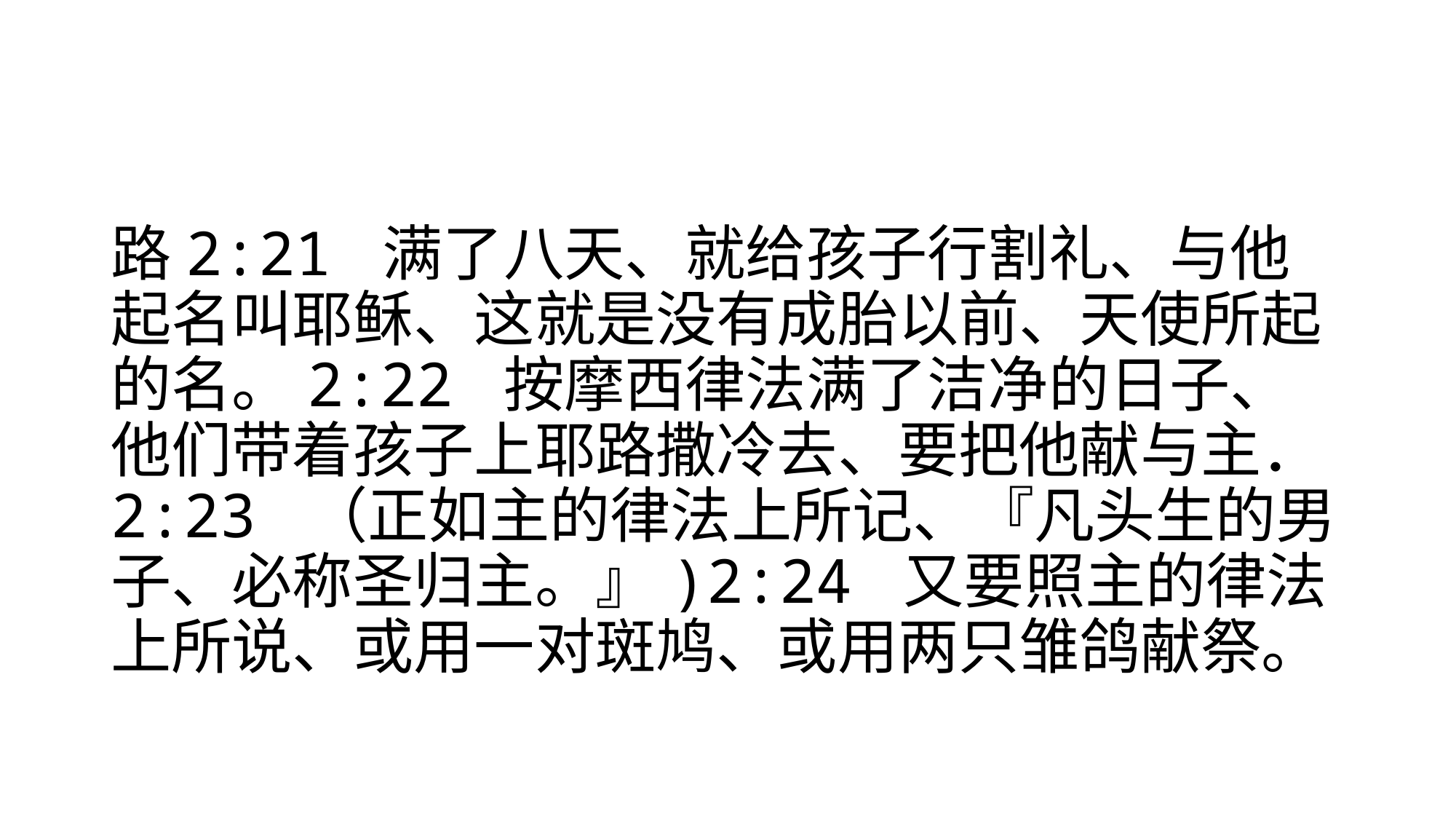

#
路2:21 满了八天、就给孩子行割礼、与他起名叫耶稣、这就是没有成胎以前、天使所起的名。2:22 按摩西律法满了洁净的日子、他们带着孩子上耶路撒冷去、要把他献与主．2:23 （正如主的律法上所记、『凡头生的男子、必称圣归主。』)2:24 又要照主的律法上所说、或用一对斑鸠、或用两只雏鸽献祭。